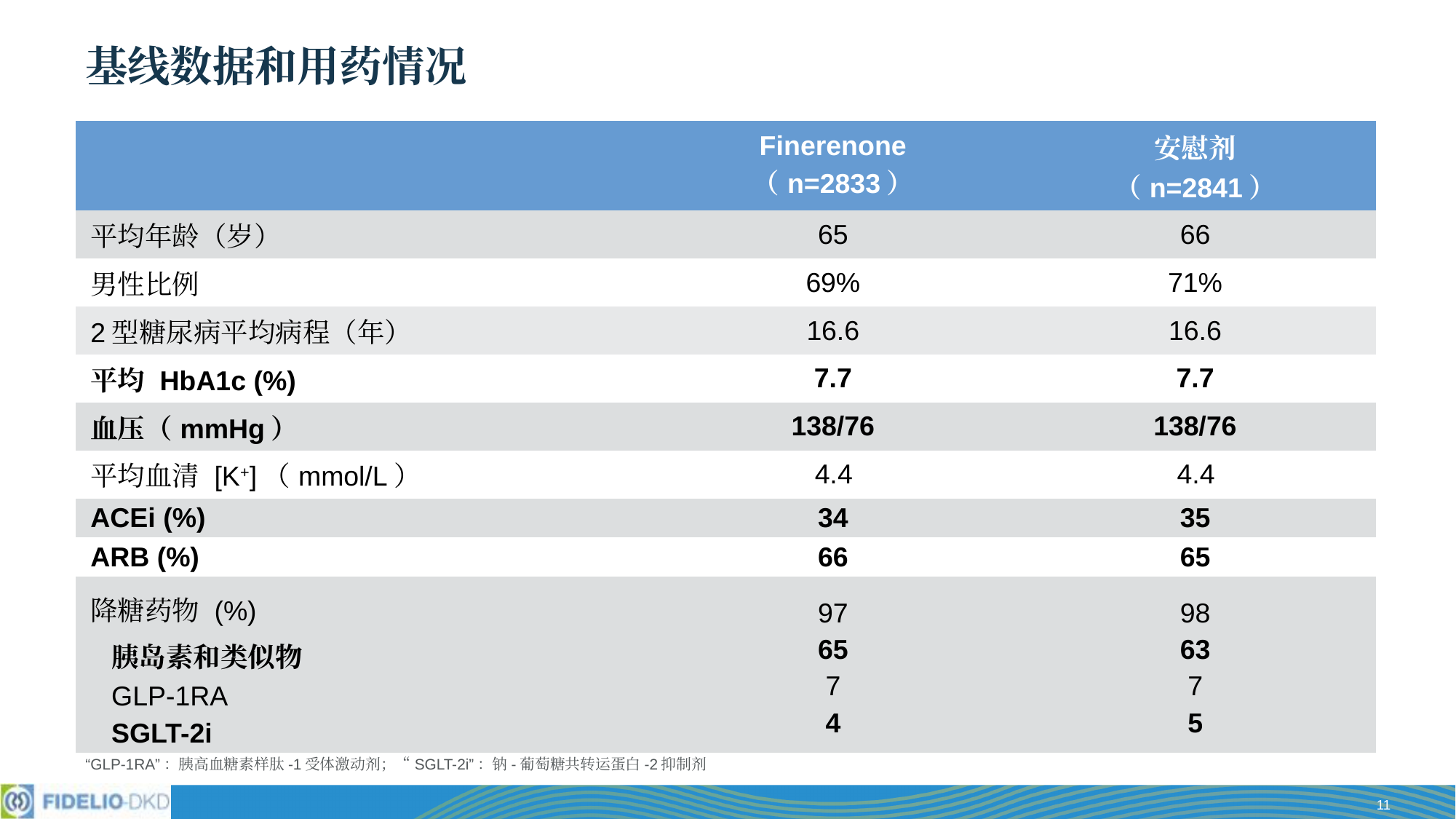

# 基线数据和用药情况
|  | Finerenone （n=2833） | 安慰剂 （n=2841） |
| --- | --- | --- |
| 平均年龄（岁） | 65 | 66 |
| 男性比例 | 69% | 71% |
| 2型糖尿病平均病程（年） | 16.6 | 16.6 |
| 平均 HbA1c (%) | 7.7 | 7.7 |
| 血压（mmHg） | 138/76 | 138/76 |
| 平均血清 [K+]（mmol/L） | 4.4 | 4.4 |
| ACEi (%) | 34 | 35 |
| ARB (%) | 66 | 65 |
| 降糖药物 (%) 胰岛素和类似物 GLP-1RA SGLT-2i | 97 65 7 4 | 98 63 7 5 |
“GLP-1RA”：胰高血糖素样肽-1受体激动剂；“SGLT-2i”：钠-葡萄糖共转运蛋白-2抑制剂
11